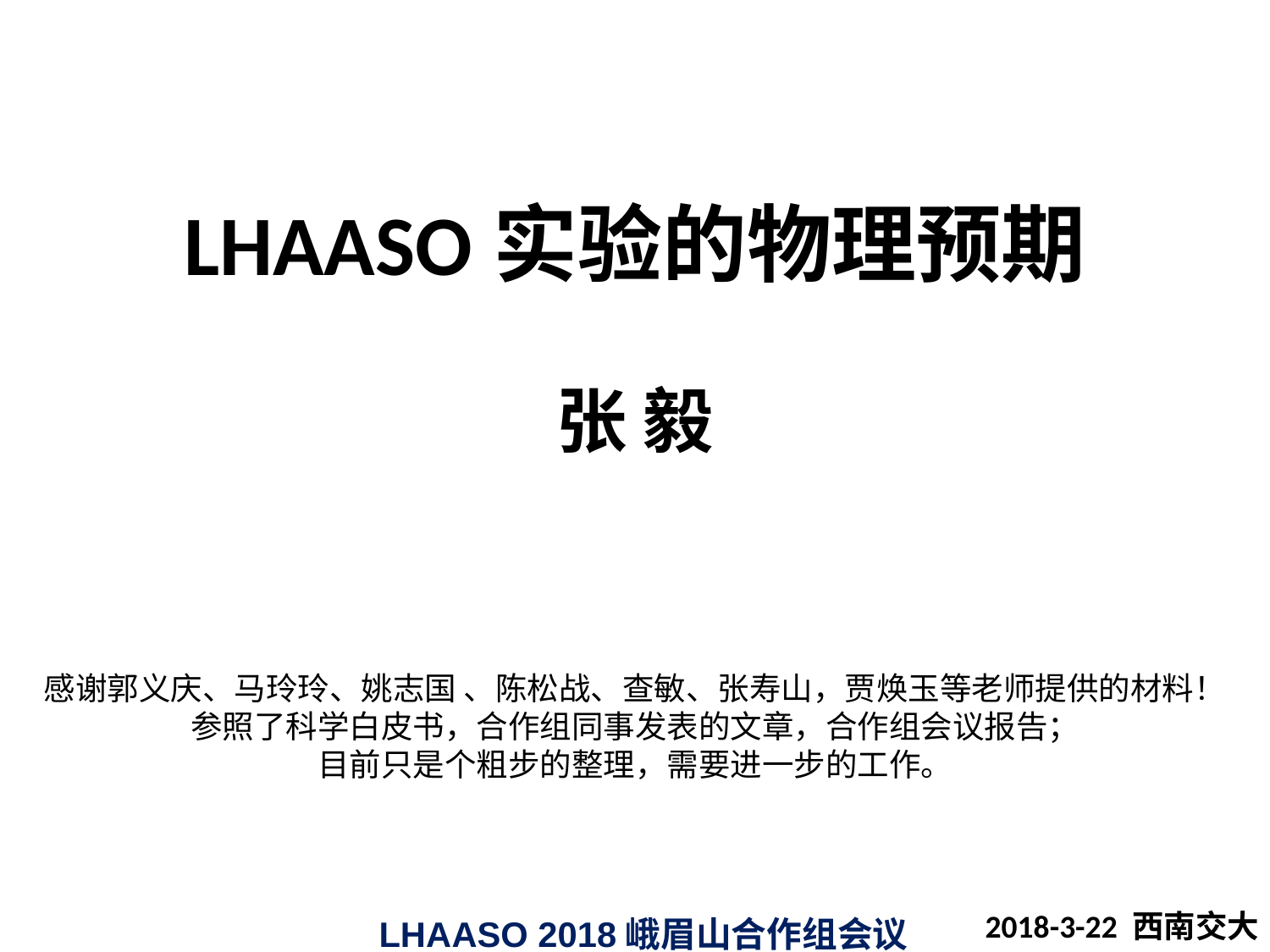

# LHAASO实验的物理预期 张 毅
感谢郭义庆、马玲玲、姚志国 、陈松战、查敏、张寿山，贾焕玉等老师提供的材料！
参照了科学白皮书，合作组同事发表的文章，合作组会议报告；
目前只是个粗步的整理，需要进一步的工作。
2018-3-22 西南交大
LHAASO 2018峨眉山合作组会议